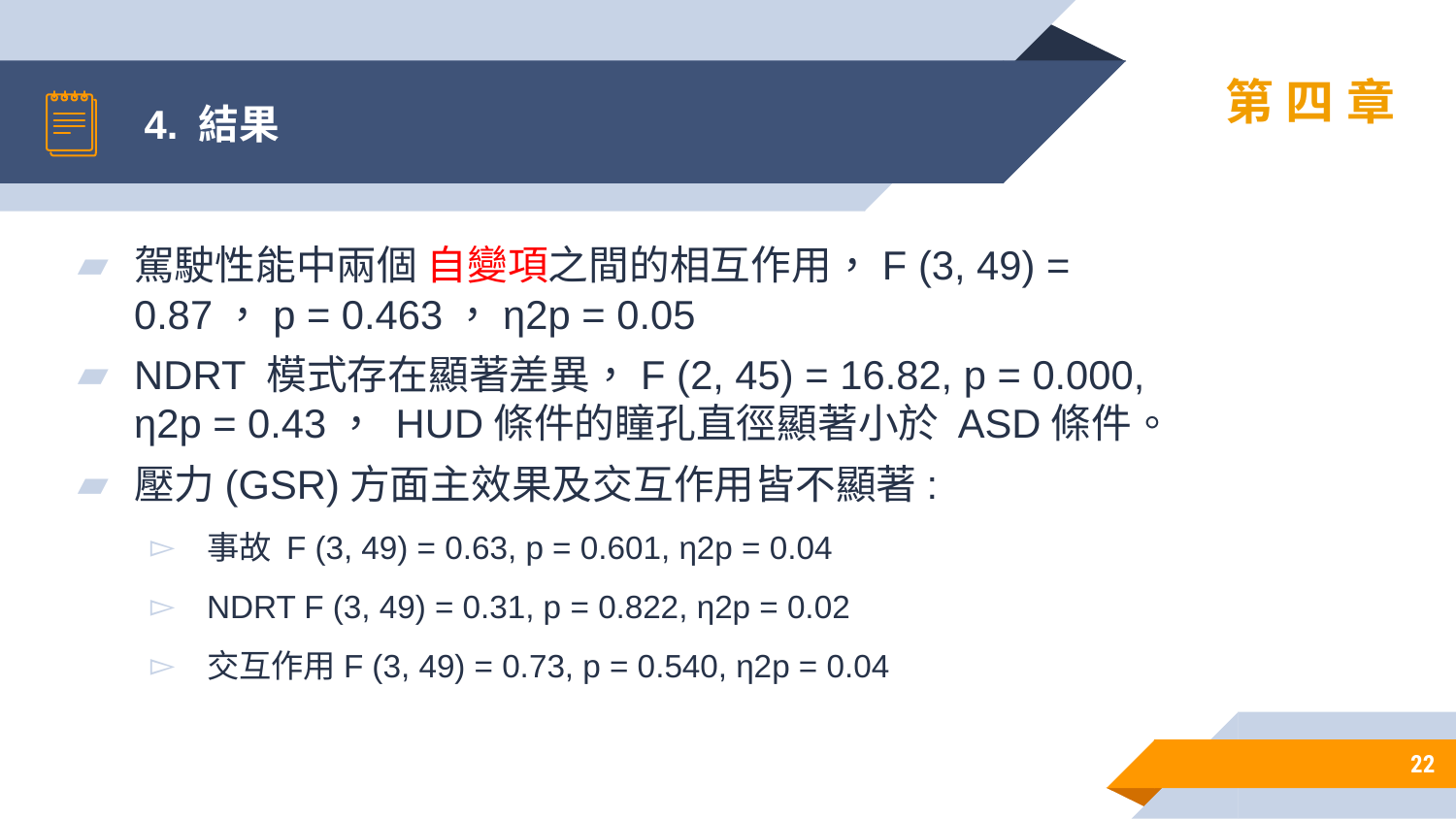

# 4. 結果
第四章

駕駛性能中兩個 自變項之間的相互作用，F (3, 49) = 0.87，p = 0.463，η2p = 0.05
NDRT 模式存在顯著差異，F (2, 45) = 16.82, p = 0.000, η2p = 0.43， HUD條件的瞳孔直徑顯著小於 ASD條件。
壓力(GSR)方面主效果及交互作用皆不顯著:
事故 F (3, 49) = 0.63, p = 0.601, η2p = 0.04
NDRT F (3, 49) = 0.31, p = 0.822, η2p = 0.02
交互作用F (3, 49) = 0.73, p = 0.540, η2p = 0.04
22